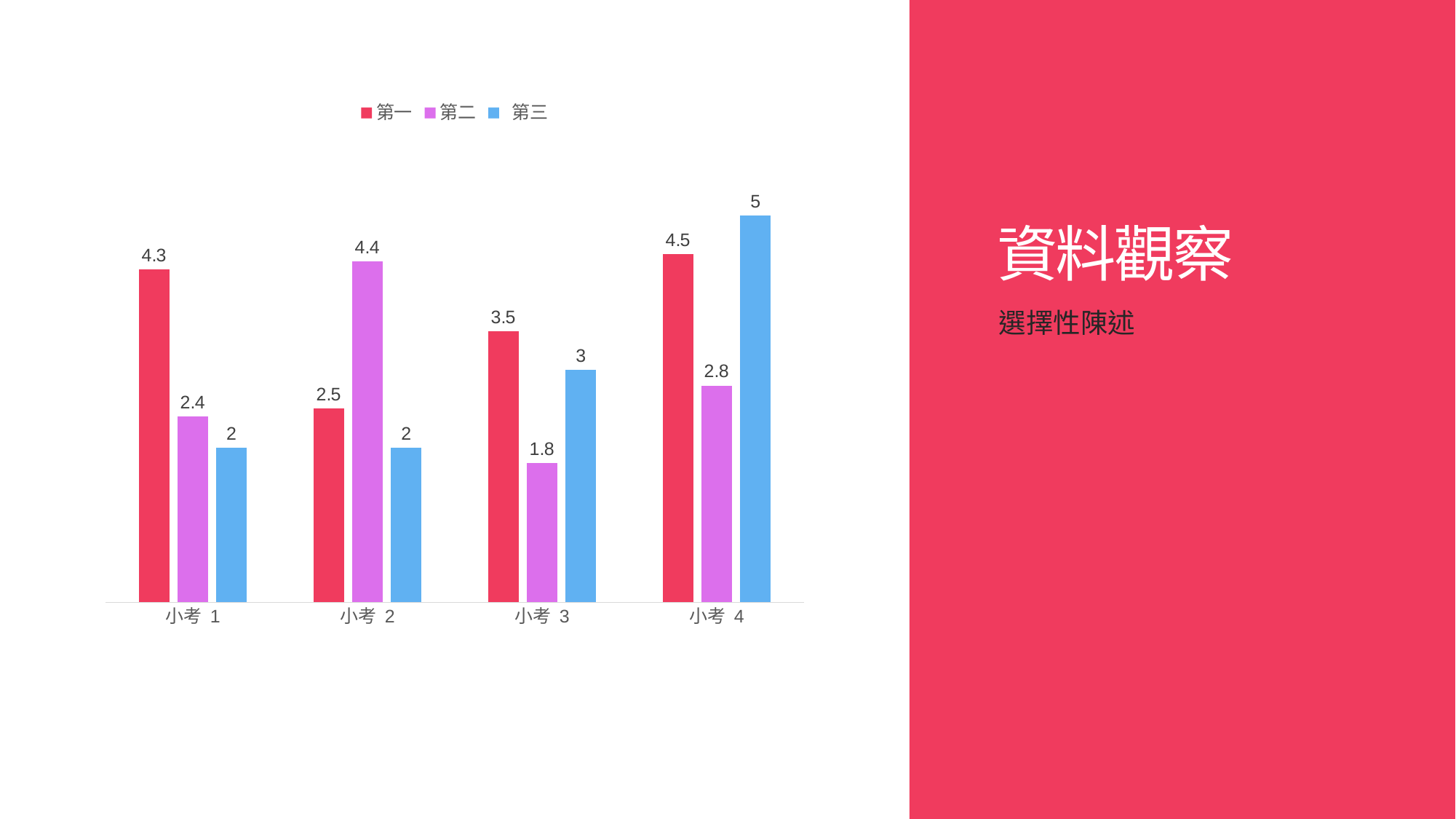

# 資料觀察

### Chart

| Category | 第一 | 第二 |  第三 |
|---|---|---|---|
| 小考 1 | 4.3 | 2.4 | 2.0 |
| 小考 2 | 2.5 | 4.4 | 2.0 |
| 小考 3 | 3.5 | 1.8 | 3.0 |
| 小考 4 | 4.5 | 2.8 | 5.0 |
選擇性陳述